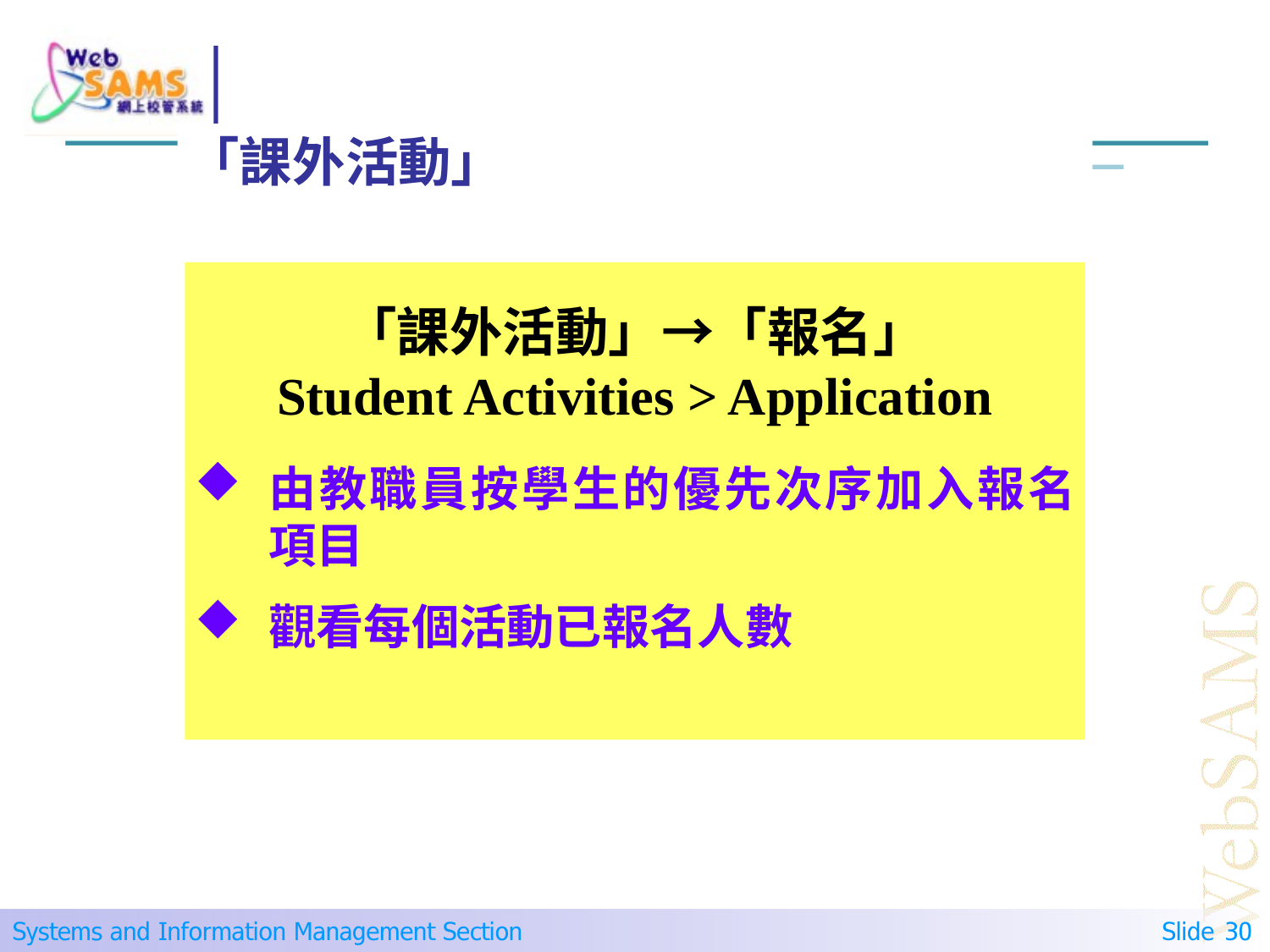

「課外活動」	報名
# 「報名」
「課外活動」→「報名」
Student Activities > Application
由教職員按學生的優先次序加入報名項目
觀看每個活動已報名人數